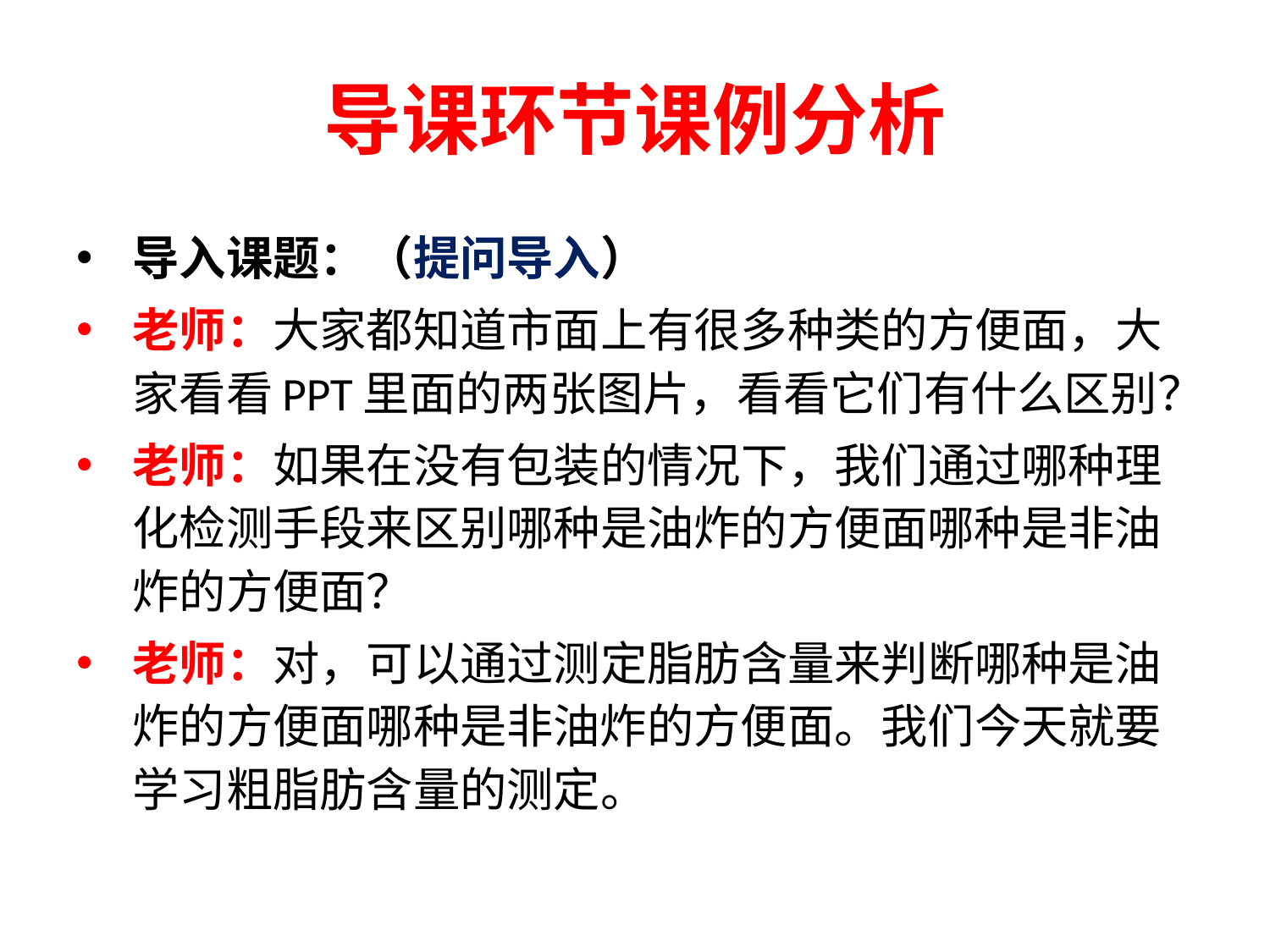

# 导课环节课例分析
导入课题：（提问导入）
老师：大家都知道市面上有很多种类的方便面，大家看看PPT里面的两张图片，看看它们有什么区别？
老师：如果在没有包装的情况下，我们通过哪种理化检测手段来区别哪种是油炸的方便面哪种是非油炸的方便面？
老师：对，可以通过测定脂肪含量来判断哪种是油炸的方便面哪种是非油炸的方便面。我们今天就要学习粗脂肪含量的测定。